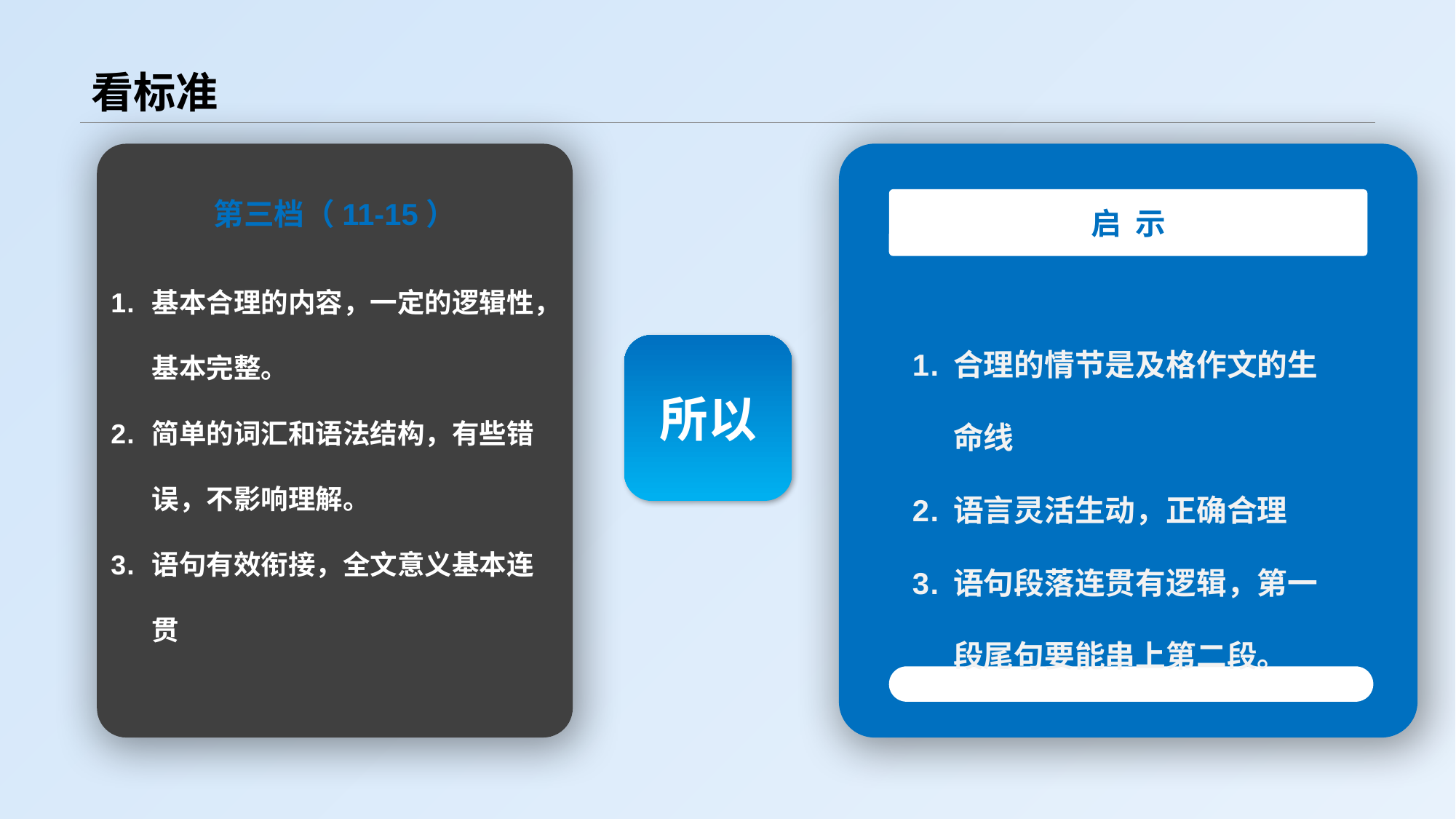

# 看标准

第三档（11-15）

启  示

基本合理的内容，一定的逻辑性，基本完整。
简单的词汇和语法结构，有些错误，不影响理解。
语句有效衔接，全文意义基本连贯

合理的情节是及格作文的生命线
语言灵活生动，正确合理
语句段落连贯有逻辑，第一段尾句要能串上第二段。

所以